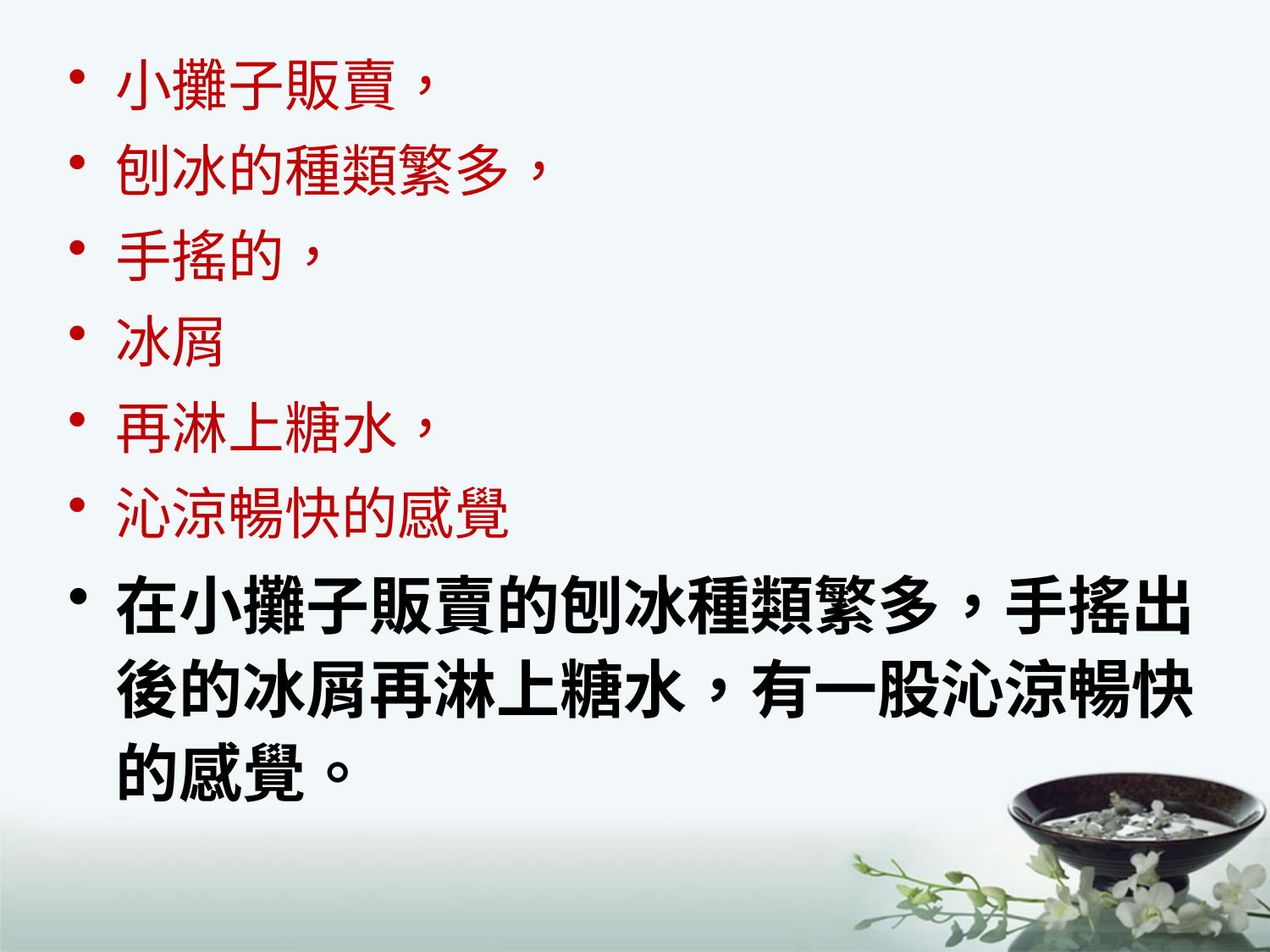

小攤子販賣，
刨冰的種類繁多，
手搖的，
冰屑
再淋上糖水，
沁涼暢快的感覺
在小攤子販賣的刨冰種類繁多，手搖出後的冰屑再淋上糖水，有一股沁涼暢快的感覺。